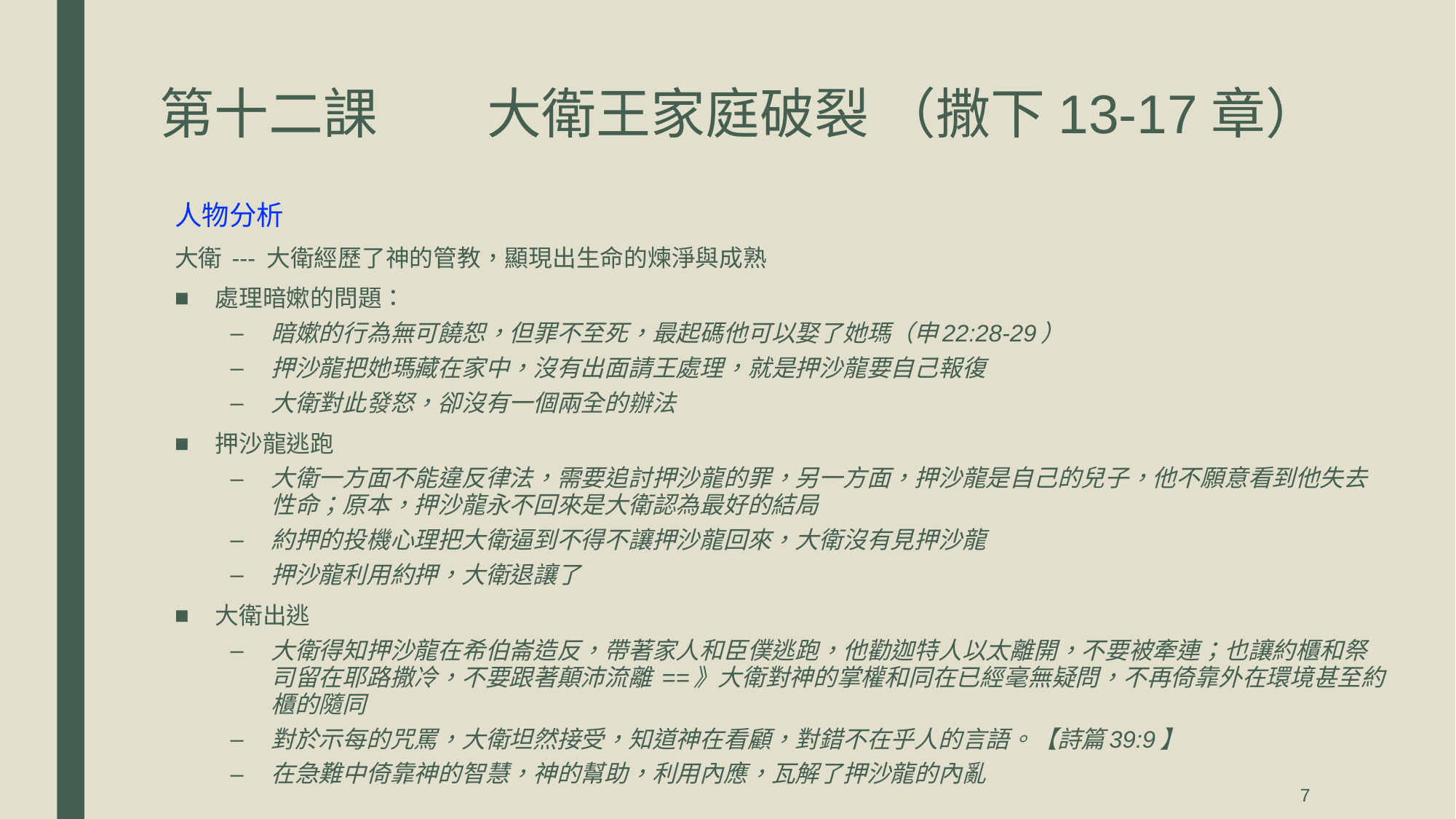

# 第十二課	大衛王家庭破裂 （撒下13-17章）
人物分析
大衛 --- 大衛經歷了神的管教，顯現出生命的煉淨與成熟
處理暗嫰的問題：
暗嫰的行為無可饒恕，但罪不至死，最起碼他可以娶了她瑪（申22:28-29）
押沙龍把她瑪藏在家中，沒有出面請王處理，就是押沙龍要自己報復
大衛對此發怒，卻沒有一個兩全的辦法
押沙龍逃跑
大衛一方面不能違反律法，需要追討押沙龍的罪，另一方面，押沙龍是自己的兒子，他不願意看到他失去性命；原本，押沙龍永不回來是大衛認為最好的結局
約押的投機心理把大衛逼到不得不讓押沙龍回來，大衛沒有見押沙龍
押沙龍利用約押，大衛退讓了
大衛出逃
大衛得知押沙龍在希伯崙造反，帶著家人和臣僕逃跑，他勸迦特人以太離開，不要被牽連；也讓約櫃和祭司留在耶路撒冷，不要跟著顛沛流離 ==》大衛對神的掌權和同在已經毫無疑問，不再倚靠外在環境甚至約櫃的隨同
對於示每的咒罵，大衛坦然接受，知道神在看顧，對錯不在乎人的言語。【詩篇39:9】
在急難中倚靠神的智慧，神的幫助，利用內應，瓦解了押沙龍的內亂

7